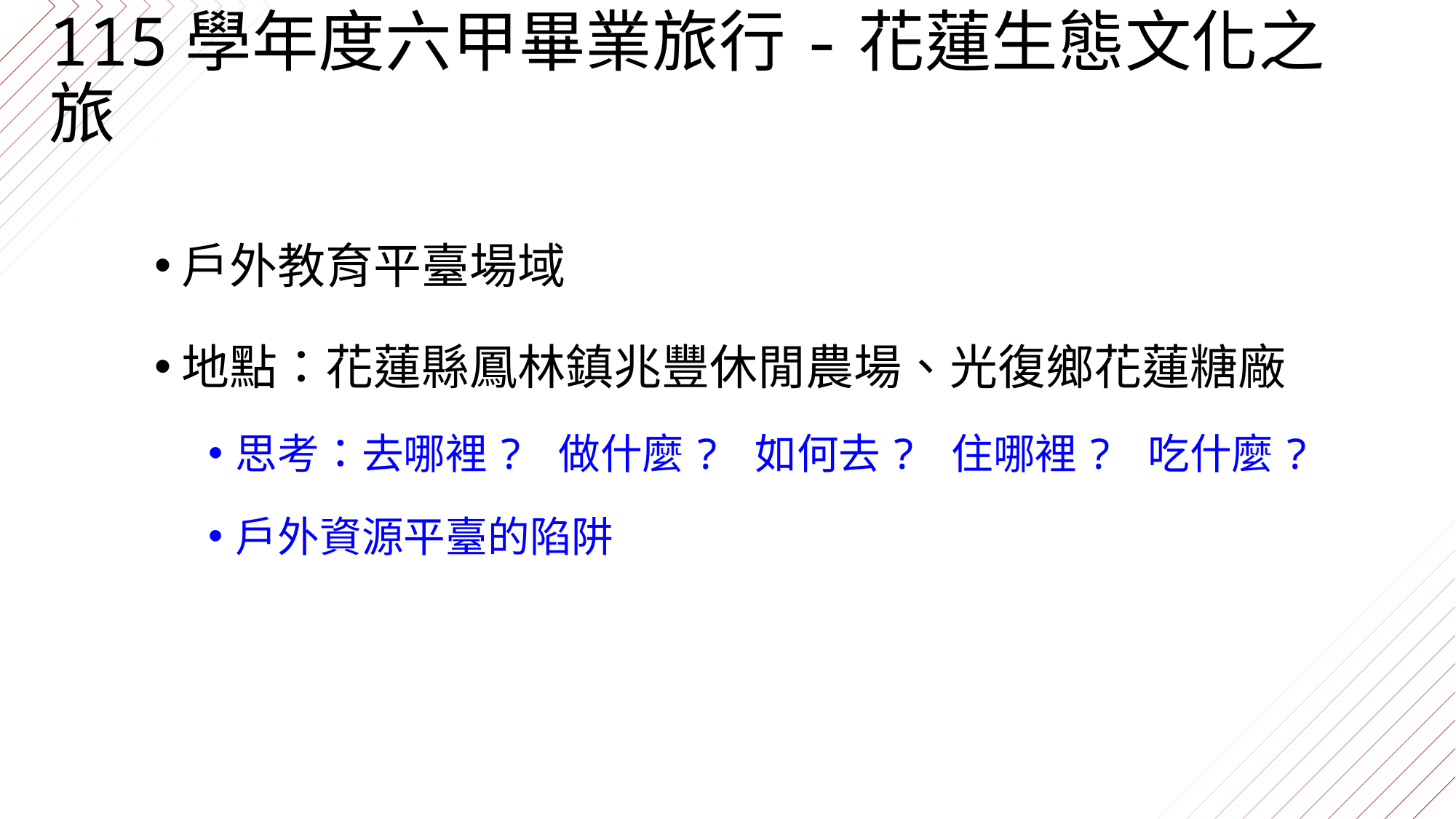

115學年度六甲畢業旅行-花蓮生態文化之旅
戶外教育平臺場域
地點：花蓮縣鳳林鎮兆豐休閒農場、光復鄉花蓮糖廠
思考：去哪裡? 做什麼? 如何去? 住哪裡? 吃什麼?
戶外資源平臺的陷阱